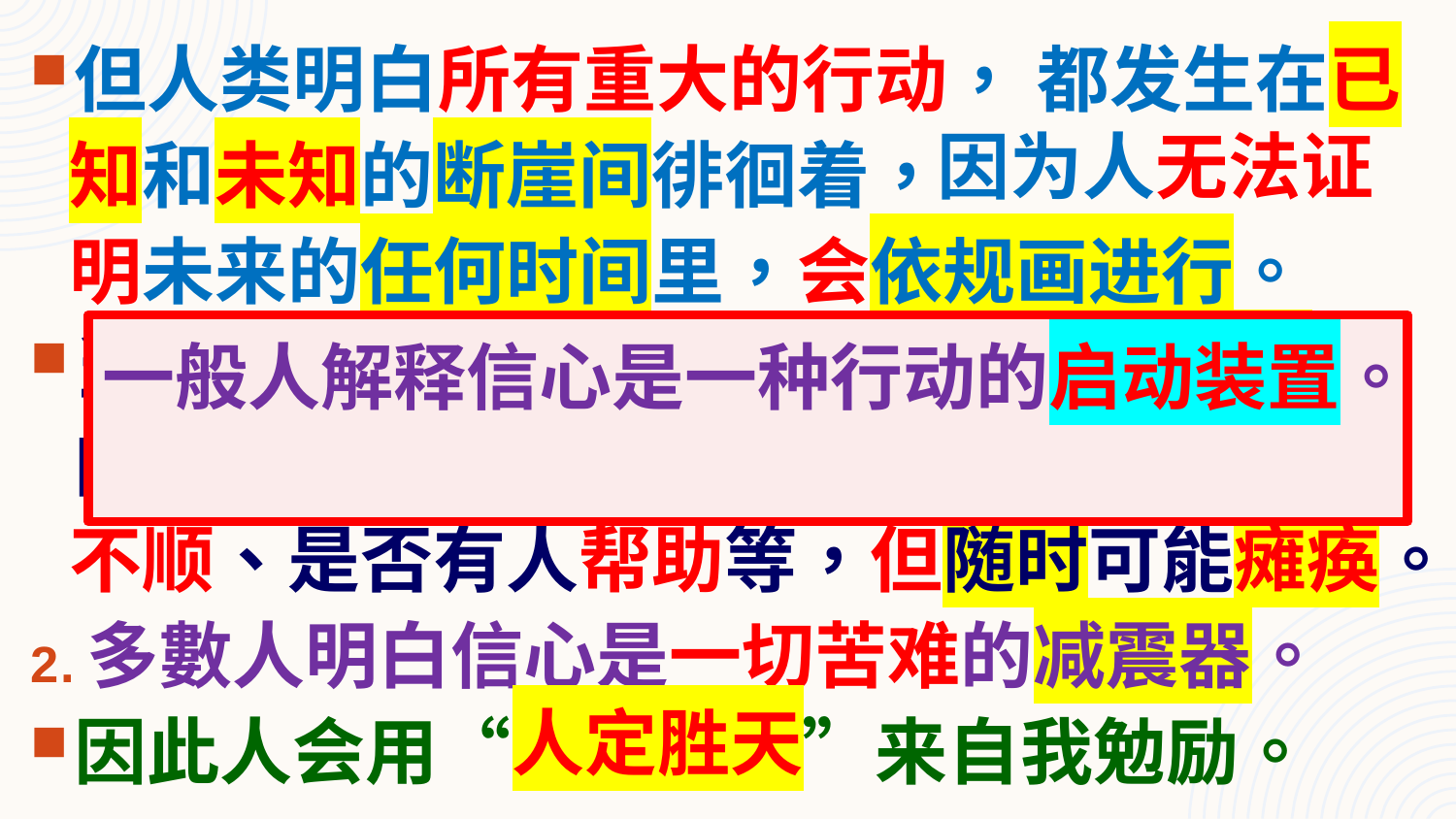

但人类明白所有重大的行动， 都发生在已
知和未知的断崖间徘徊着，
明未来的任何时间里，会依规画进行。
当人活在不确定性时，人的信心存存于：
自己的能力和压力之间、所遇的万事顺与
不顺、是否有人帮助等，但随时可能瘫痪。
多數人明白信心是一切苦难的减震器。
因此人会用“　　　　”来自我勉励。
因为人无法证
一般人解释信心是一种行动的启动装置。
人定胜天